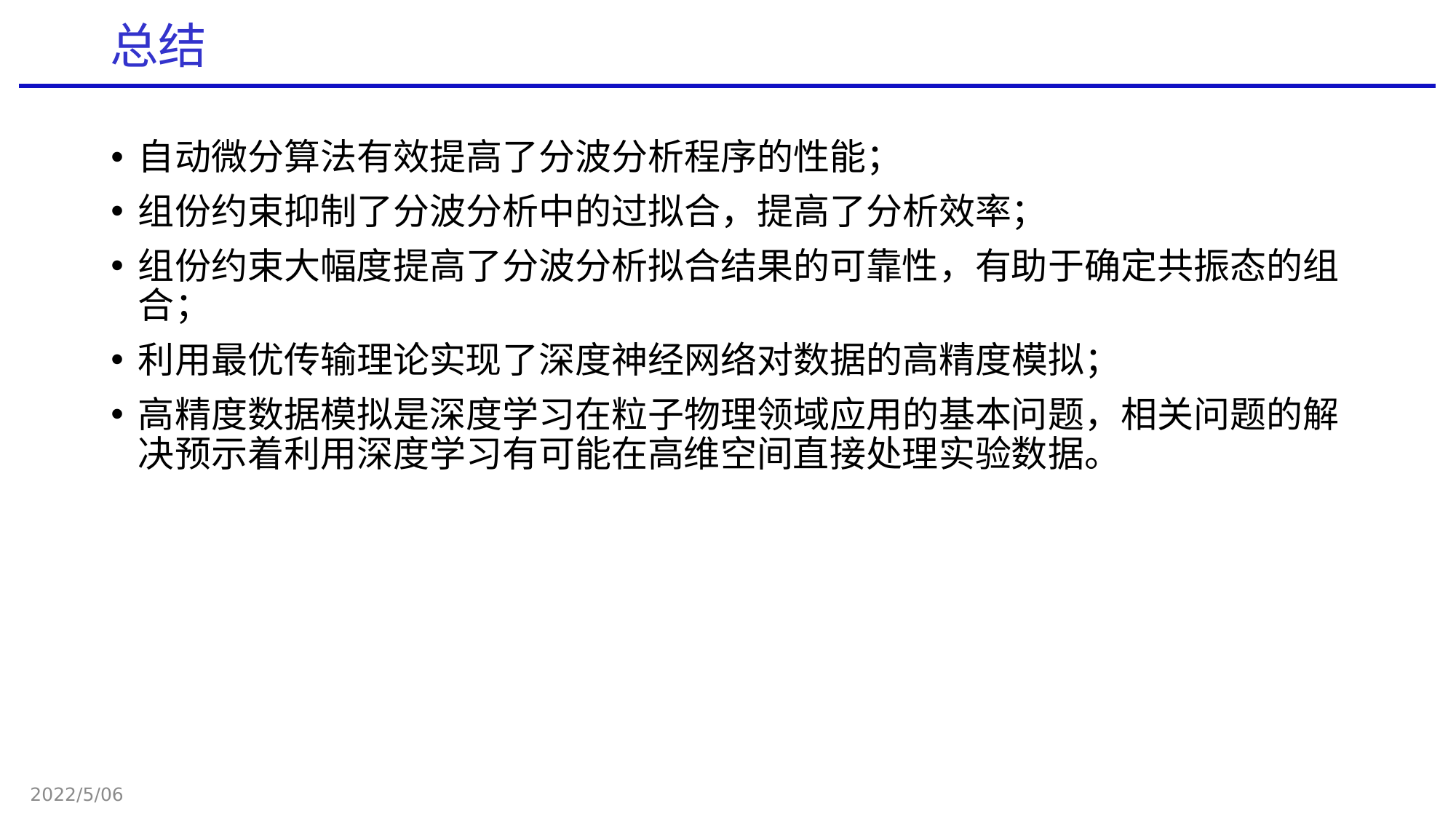

# 总结
自动微分算法有效提高了分波分析程序的性能；
组份约束抑制了分波分析中的过拟合，提高了分析效率；
组份约束大幅度提高了分波分析拟合结果的可靠性，有助于确定共振态的组合；
利用最优传输理论实现了深度神经网络对数据的高精度模拟；
高精度数据模拟是深度学习在粒子物理领域应用的基本问题，相关问题的解决预示着利用深度学习有可能在高维空间直接处理实验数据。
2022/5/06
23